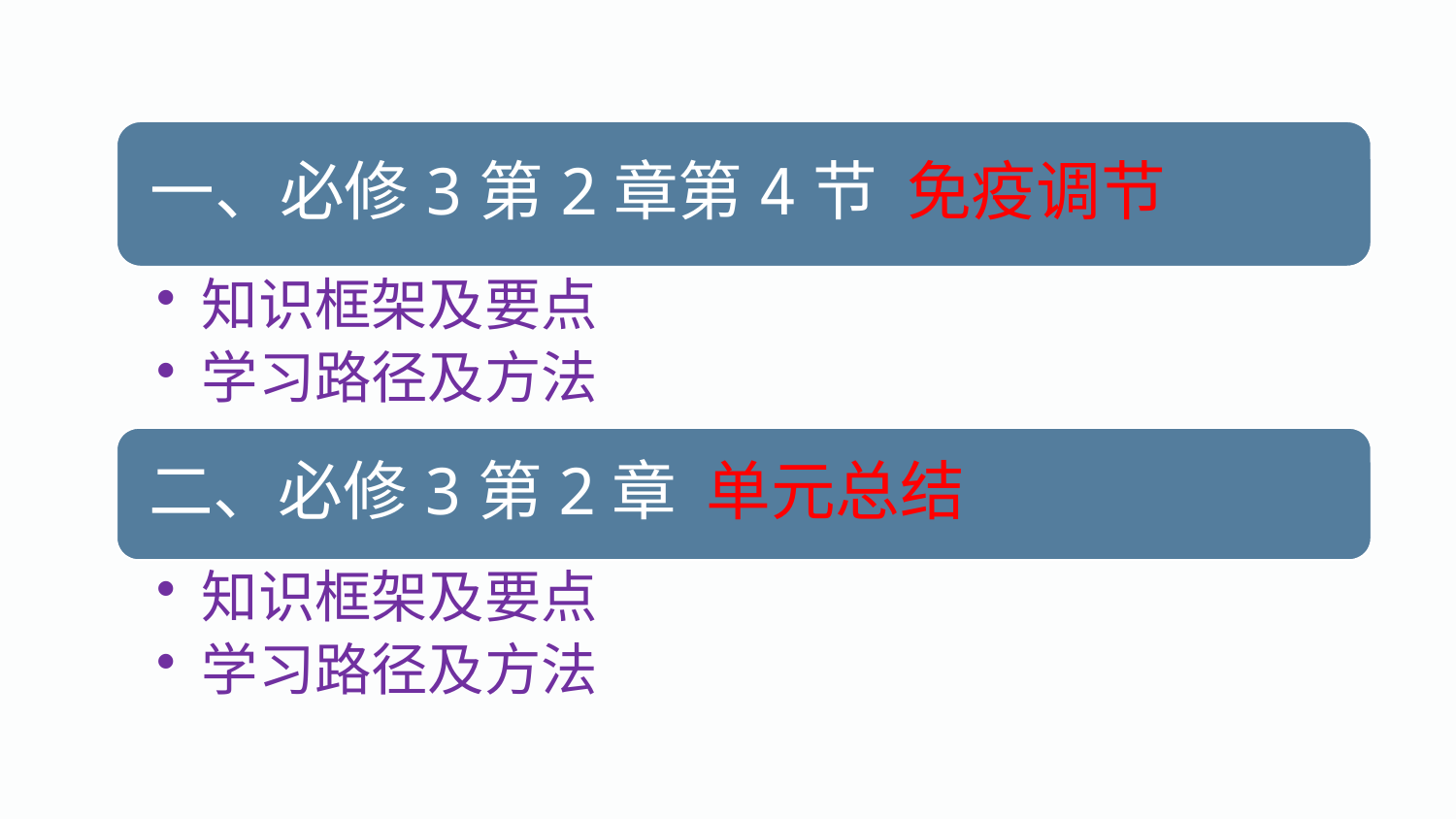

一、必修3第2章第4节  免疫调节
知识框架及要点
学习路径及方法
二、必修3第2章  单元总结
知识框架及要点
学习路径及方法